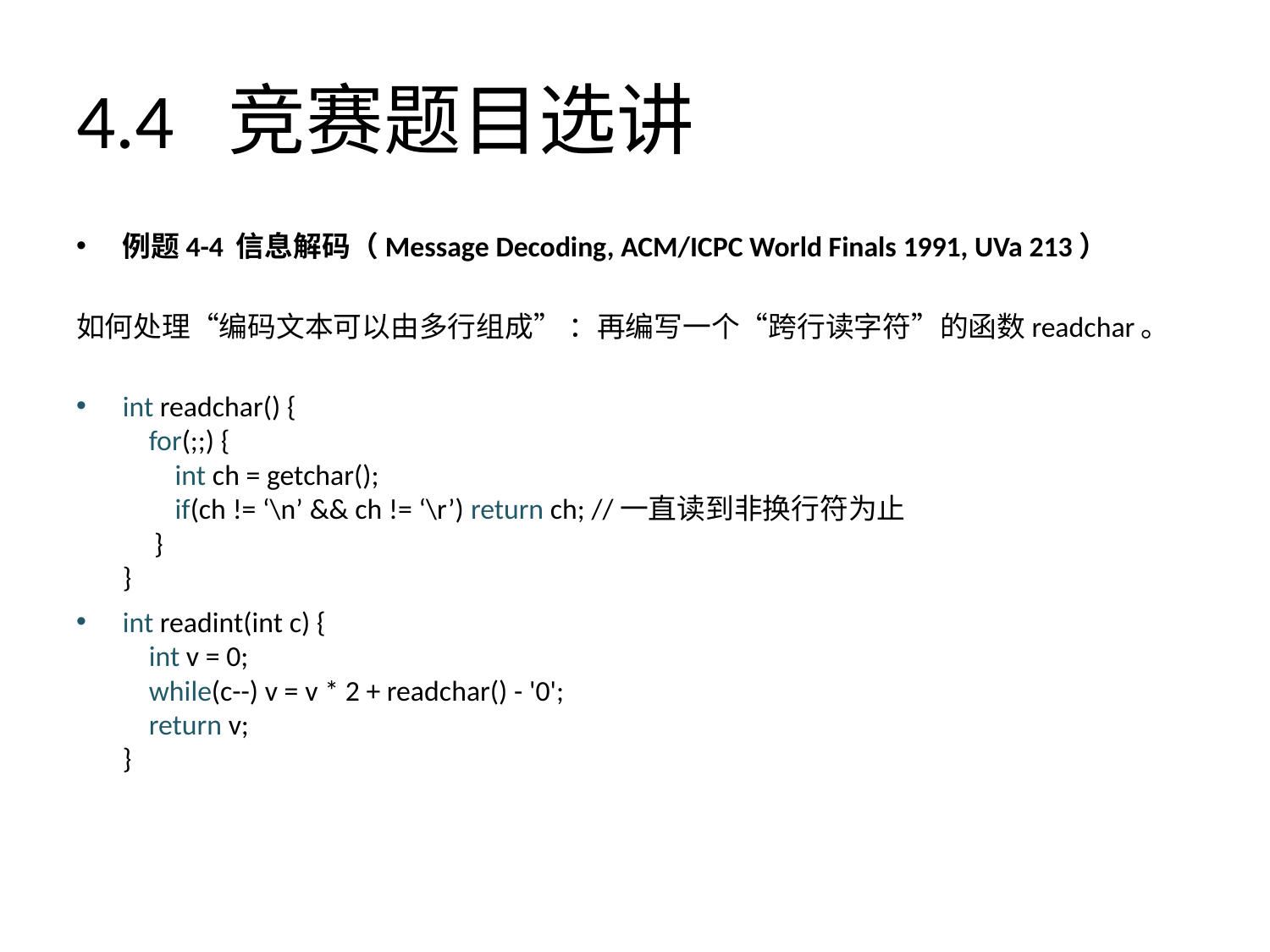

# 4.4  竞赛题目选讲
例题4-4 信息解码（Message Decoding, ACM/ICPC World Finals 1991, UVa 213）

如何处理“编码文本可以由多行组成” ：再编写一个“跨行读字符”的函数readchar。

int readchar() {
    for(;;) {
        int ch = getchar();
        if(ch != ‘\n’ && ch != ‘\r’) return ch; //一直读到非换行符为止
    }
}
int readint(int c) {
    int v = 0;
    while(c--) v = v * 2 + readchar() - '0';
    return v;
}